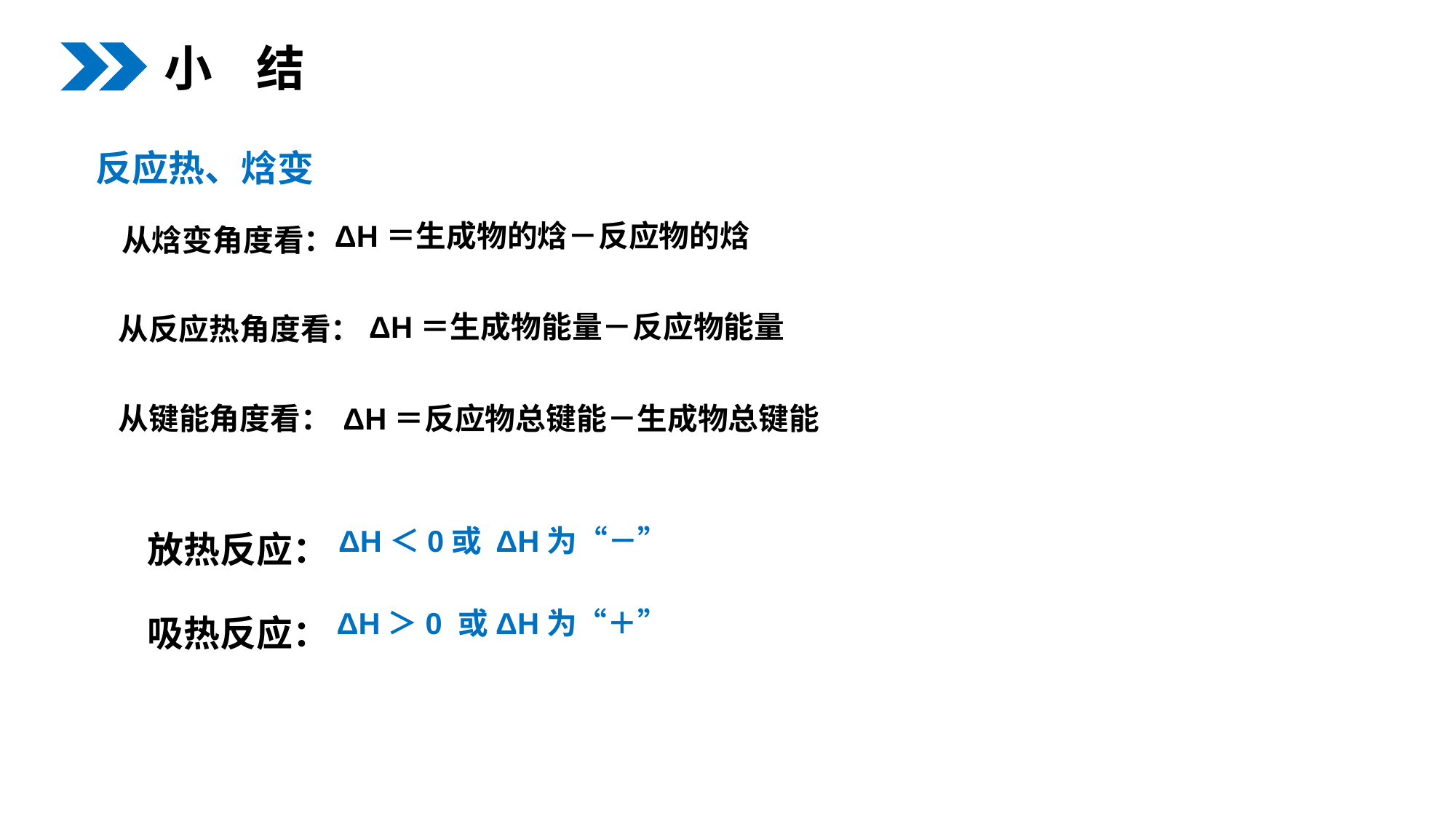

小    结
反应热、焓变
ΔH＝生成物的焓－反应物的焓
从焓变角度看：
ΔH＝生成物能量－反应物能量
从反应热角度看：
从键能角度看：
ΔH＝反应物总键能－生成物总键能
放热反应：
吸热反应：
ΔH＜0或 ΔH为“－”
ΔH＞0 或ΔH为“＋”